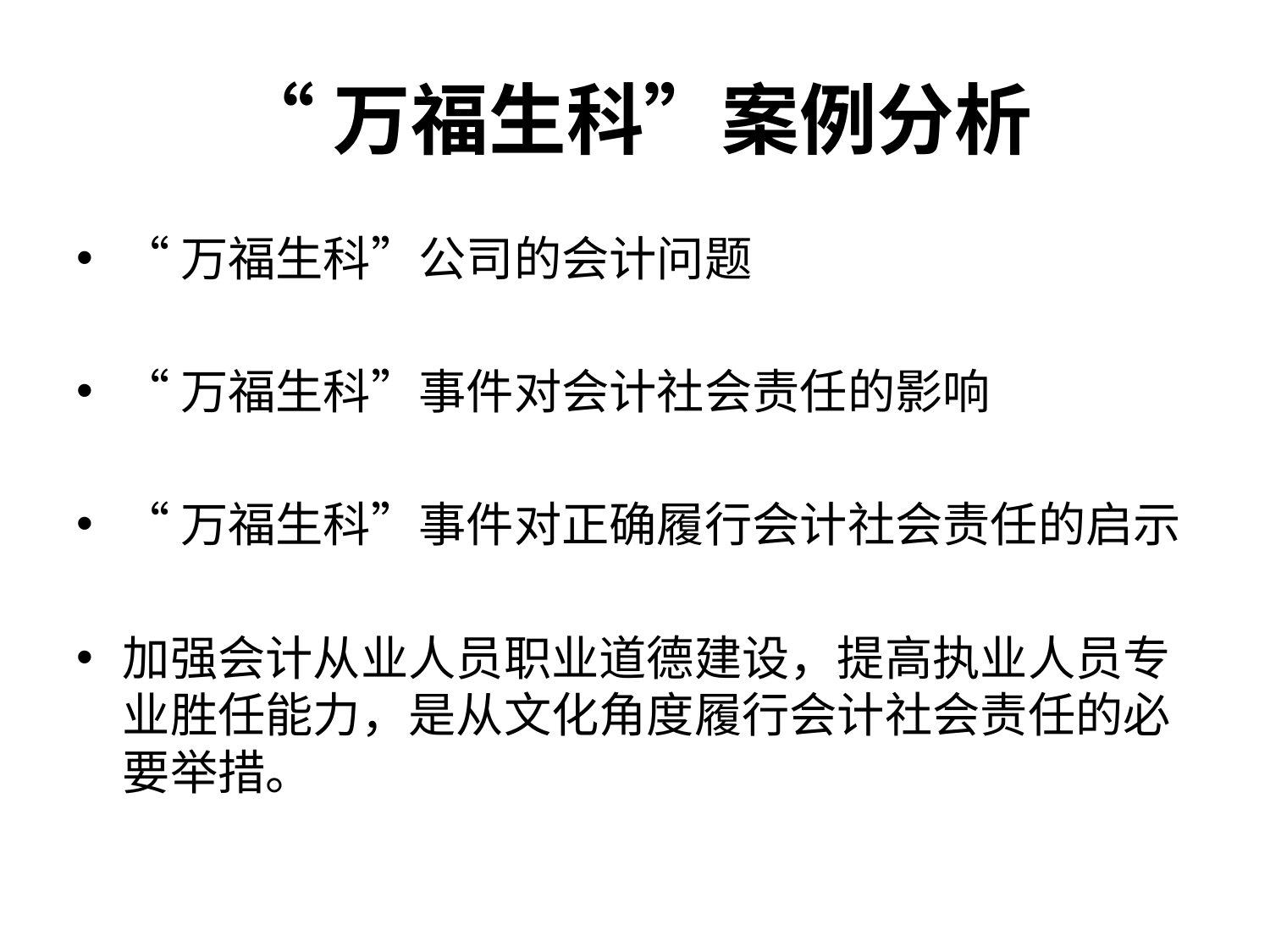

# “万福生科”案例分析
“万福生科”公司的会计问题

“万福生科”事件对会计社会责任的影响

“万福生科”事件对正确履行会计社会责任的启示

加强会计从业人员职业道德建设，提高执业人员专业胜任能力，是从文化角度履行会计社会责任的必要举措。